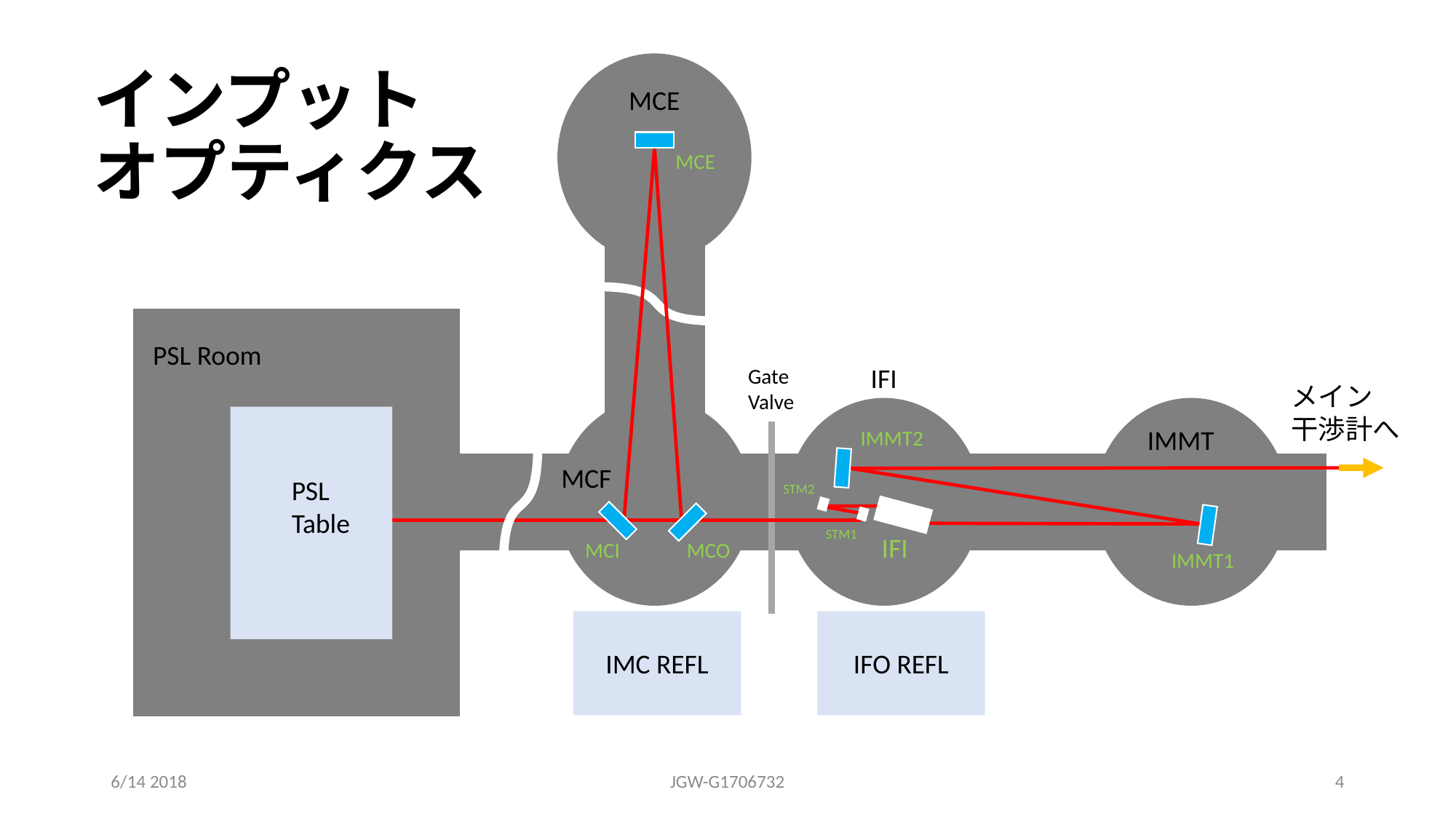

# インプット オプティクス
MCE

MCE

PSL Room
IFI
Gate
Valve
メイン
干渉計へ

IMMT
IMMT2

MCF
PSL
Table
STM2

STM1
IFI
MCI
MCO
IMMT1

IMC REFL
IFO REFL
6/14 2018
JGW-G1706732
4